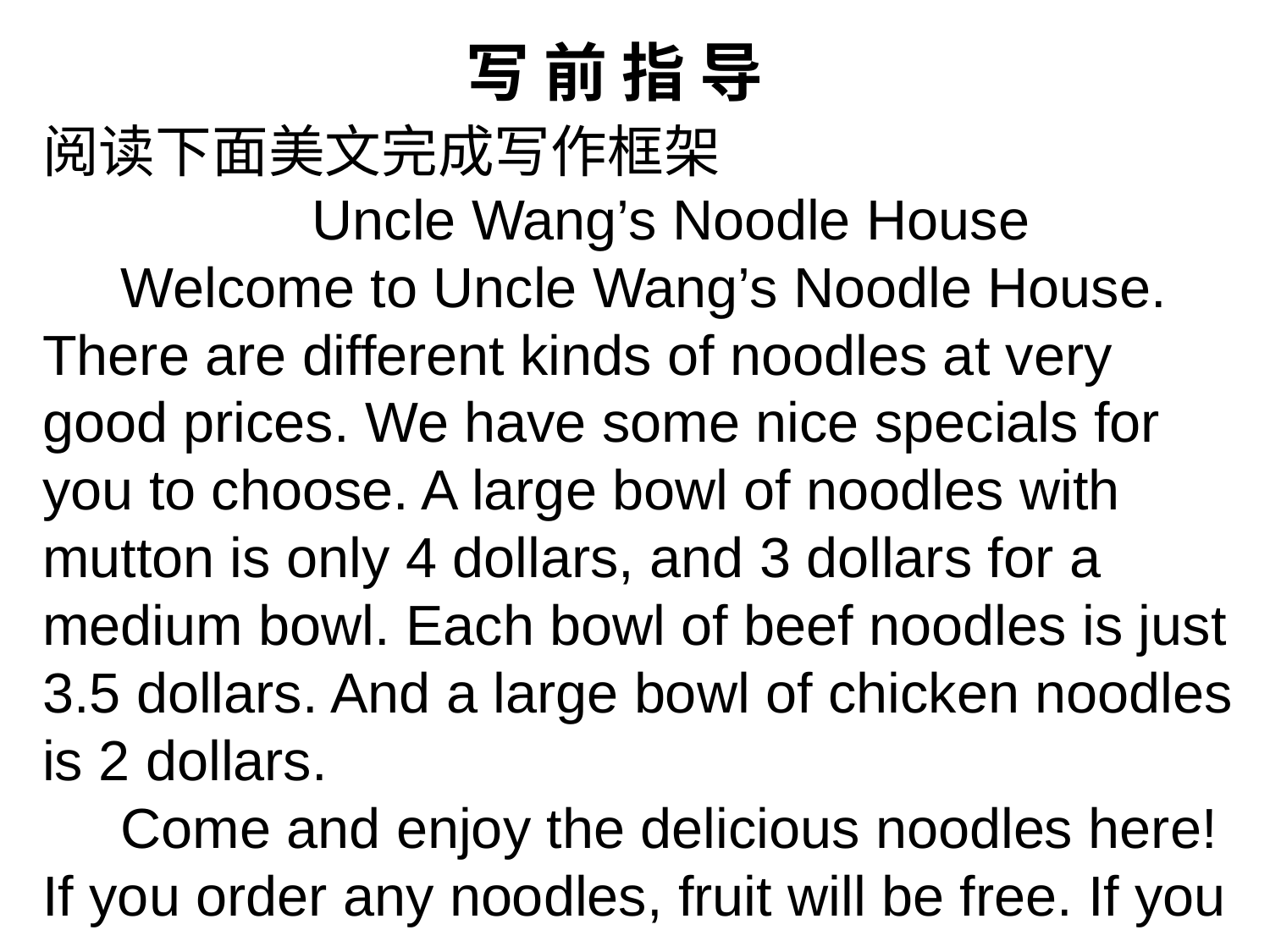

写 前 指 导
阅读下面美文完成写作框架
    Uncle Wang’s Noodle House
     Welcome to Uncle Wang’s Noodle House. There are different kinds of noodles at very good prices. We have some nice specials for you to choose. A large bowl of noodles with mutton is only 4 dollars, and 3 dollars for a medium bowl. Each bowl of beef noodles is just 3.5 dollars. And a large bowl of chicken noodles is 2 dollars.
     Come and enjoy the delicious noodles here! If you order any noodles, fruit will be free. If you